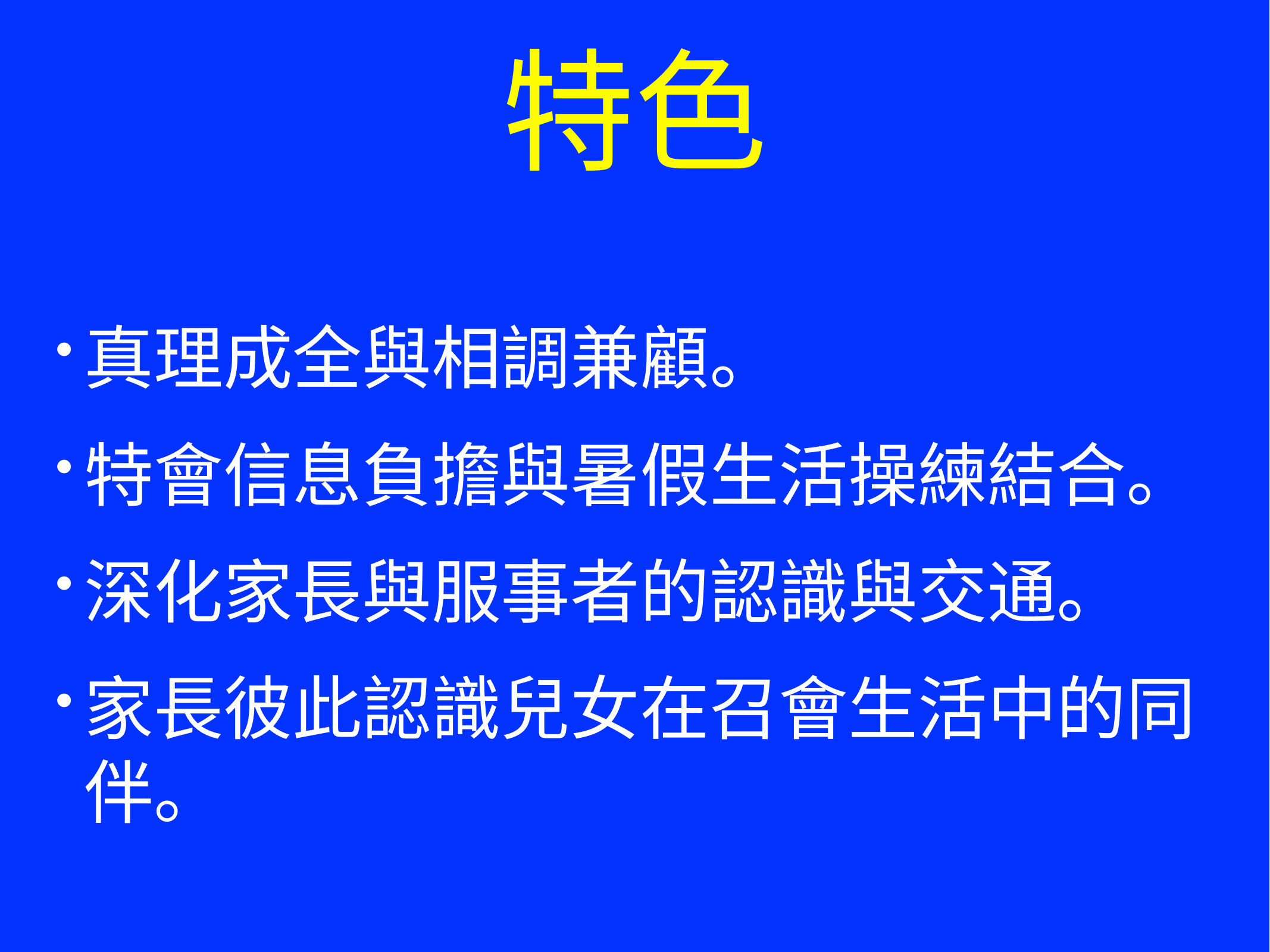

# 特色
真理成全與相調兼顧。
特會信息負擔與暑假生活操練結合。
深化家長與服事者的認識與交通。
家長彼此認識兒女在召會生活中的同伴。